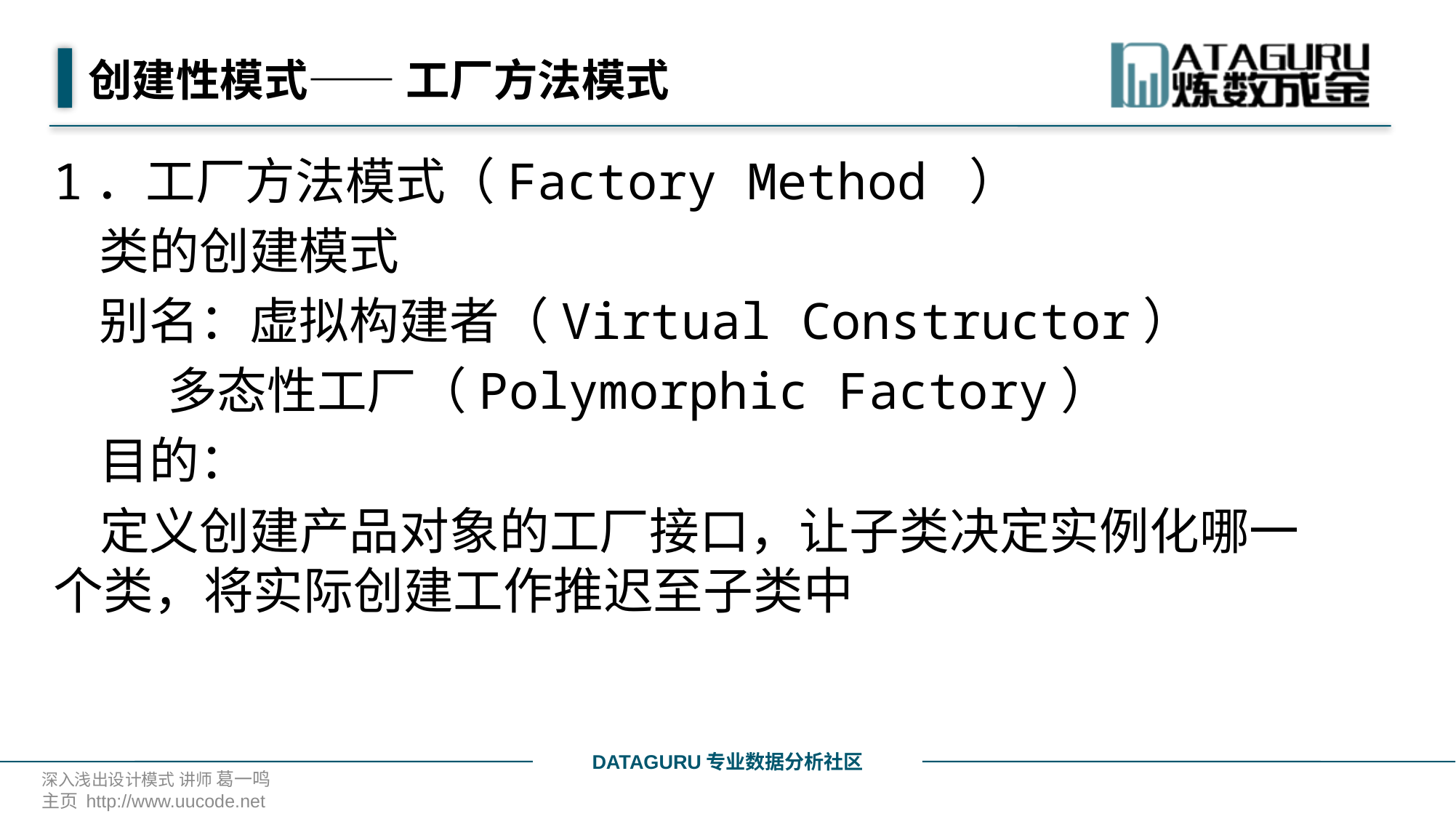

# 创建性模式—— 工厂方法模式
1．工厂方法模式（Factory Method ）
   类的创建模式
   别名：虚拟构建者（Virtual Constructor）
         多态性工厂（Polymorphic Factory）
   目的：
   定义创建产品对象的工厂接口，让子类决定实例化哪一个类，将实际创建工作推迟至子类中